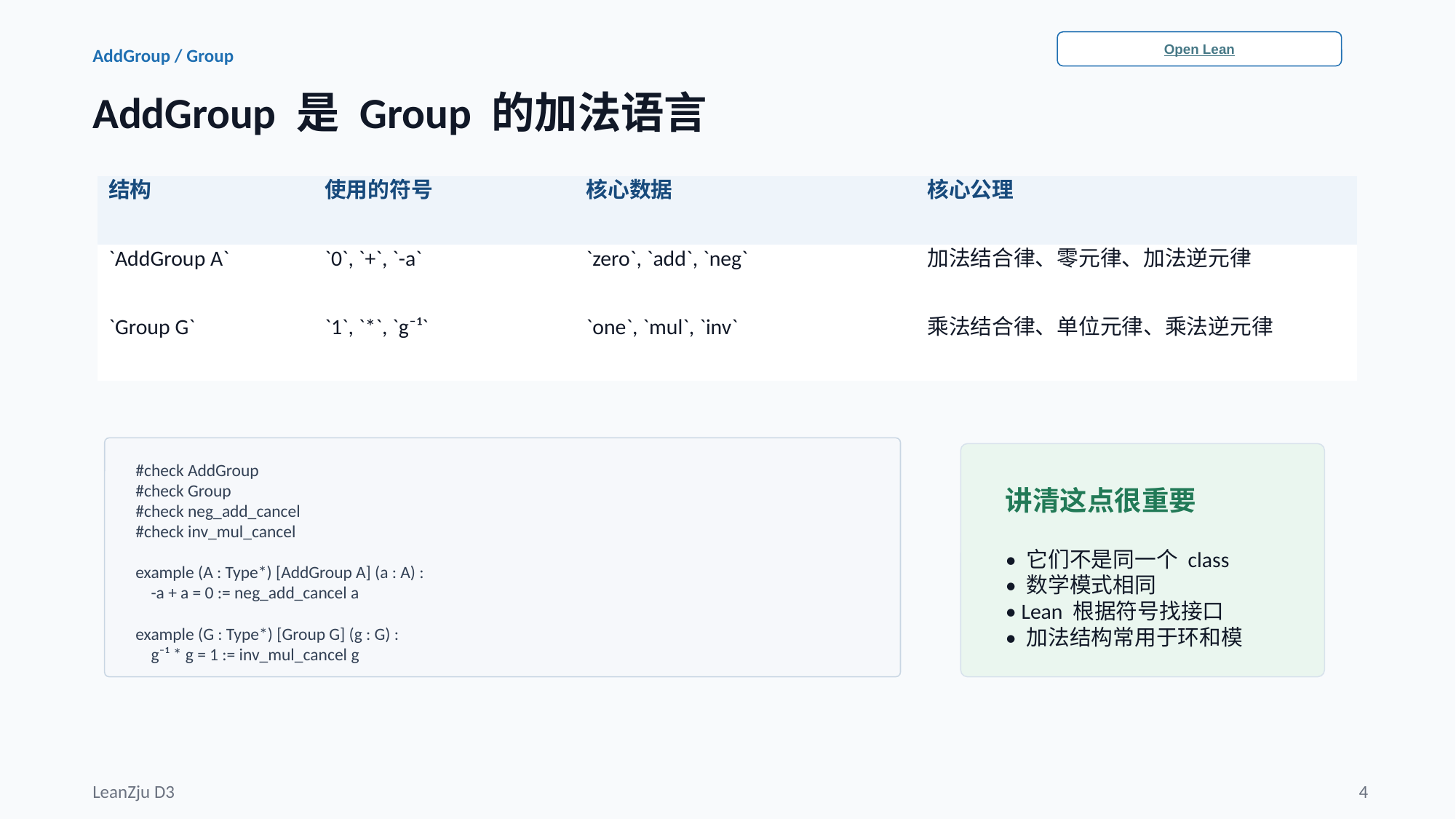

Open Lean
AddGroup / Group
AddGroup 是 Group 的加法语言
| 结构 | 使用的符号 | 核心数据 | 核心公理 |
| --- | --- | --- | --- |
| `AddGroup A` | `0`, `+`, `-a` | `zero`, `add`, `neg` | 加法结合律、零元律、加法逆元律 |
| `Group G` | `1`, `\*`, `g⁻¹` | `one`, `mul`, `inv` | 乘法结合律、单位元律、乘法逆元律 |

#check AddGroup
#check Group
#check neg_add_cancel
#check inv_mul_cancel

example (A : Type*) [AddGroup A] (a : A) :
    -a + a = 0 := neg_add_cancel a

example (G : Type*) [Group G] (g : G) :
    g⁻¹ * g = 1 := inv_mul_cancel g
讲清这点很重要
• 它们不是同一个 class
• 数学模式相同
• Lean 根据符号找接口
• 加法结构常用于环和模
LeanZju D3
4